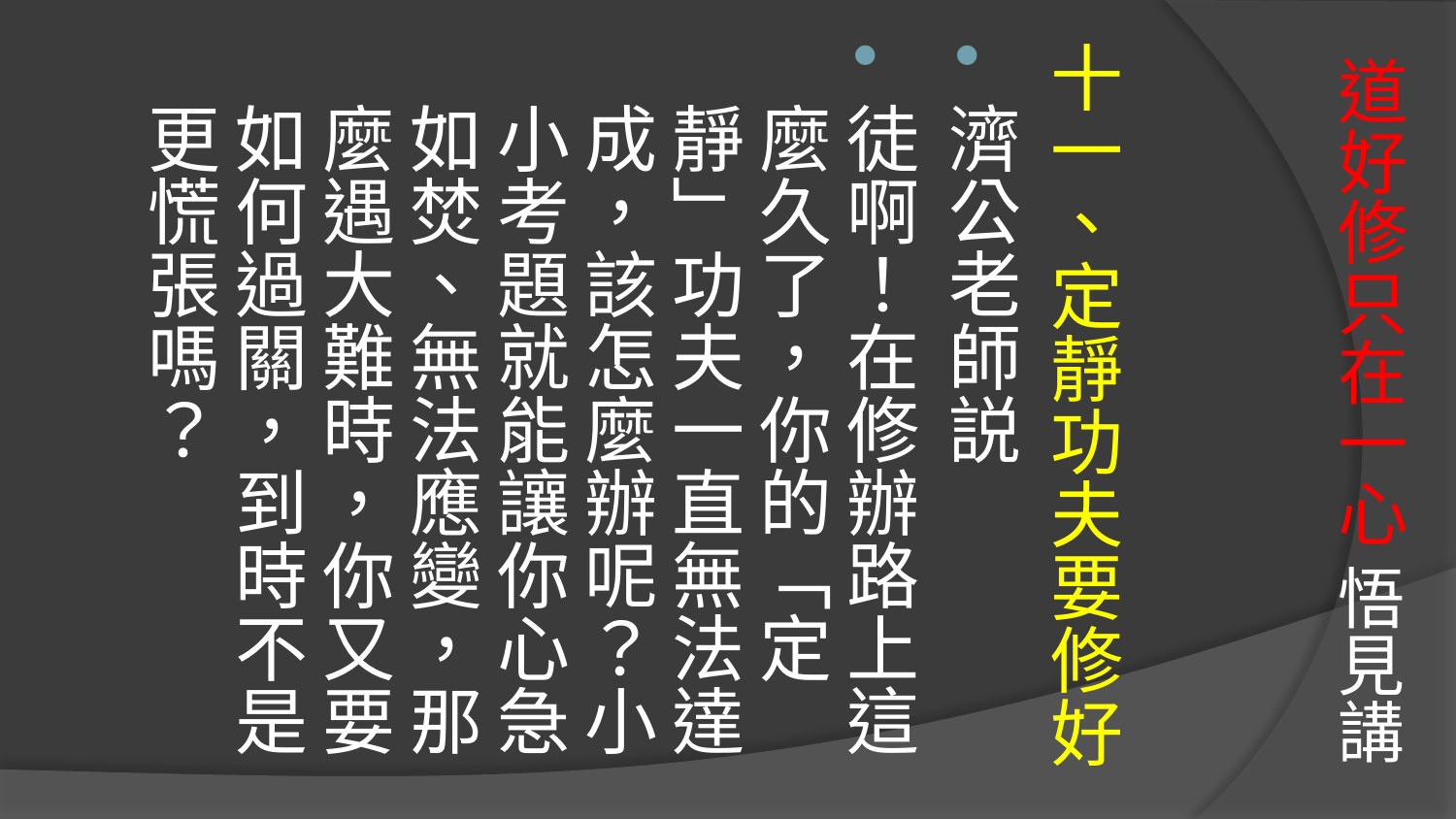

十一、定靜功夫要修好
濟公老師説
徒啊！在修辦路上這麼久了，你的「定靜」功夫一直無法達成，該怎麼辦呢？小小考題就能讓你心急如焚、無法應變，那麼遇大難時，你又要如何過關，到時不是更慌張嗎？

# 道好修只在一心 悟見講